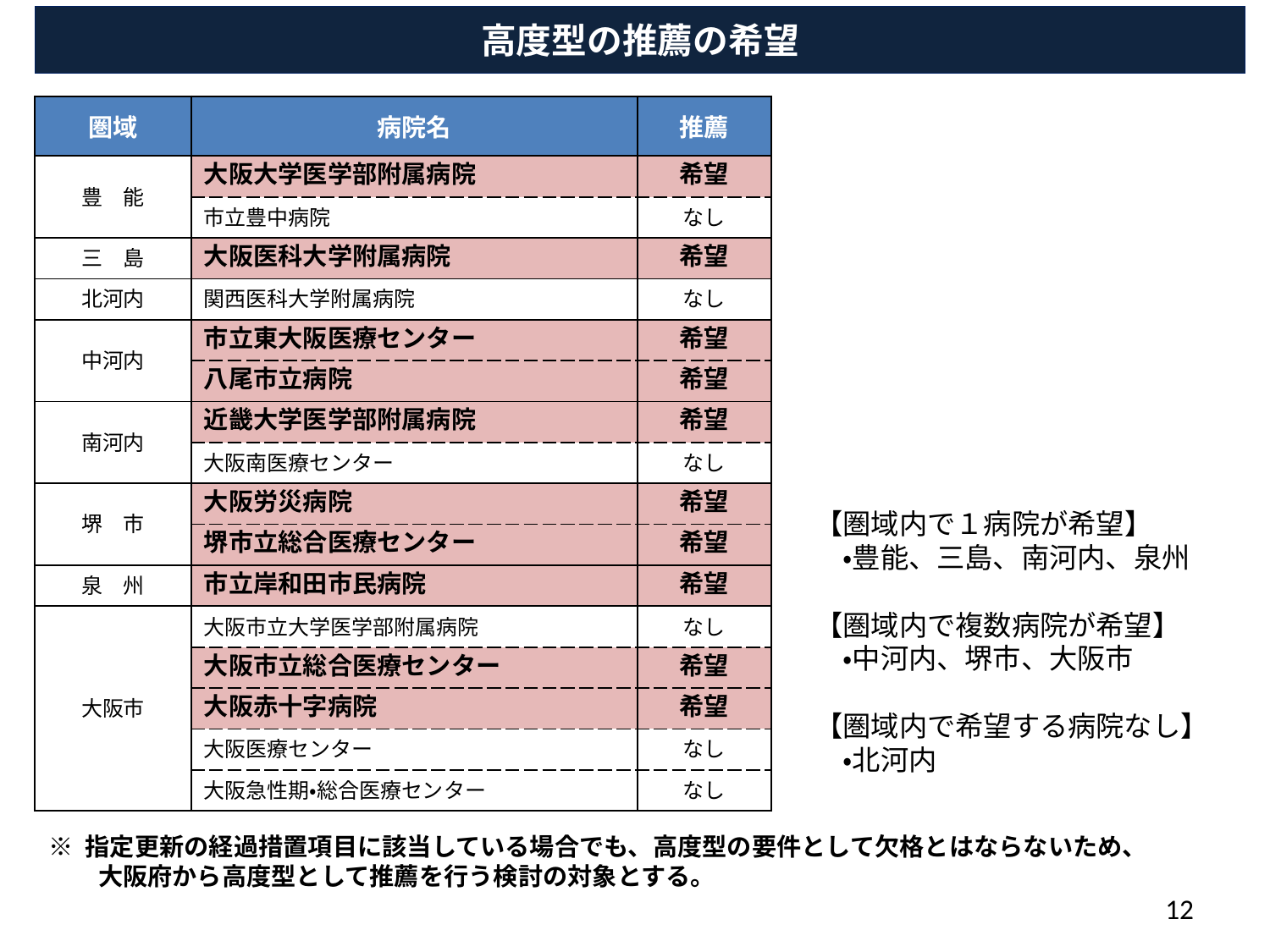

高度型の推薦の希望
| 圏域 | 病院名 | 推薦 |
| --- | --- | --- |
| 豊　能 | 大阪大学医学部附属病院 | 希望 |
|  | 市立豊中病院 | なし |
| 三　島 | 大阪医科大学附属病院 | 希望 |
| 北河内 | 関西医科大学附属病院 | なし |
| 中河内 | 市立東大阪医療センター | 希望 |
|  | 八尾市立病院 | 希望 |
| 南河内 | 近畿大学医学部附属病院 | 希望 |
|  | 大阪南医療センター | なし |
| 堺　市 | 大阪労災病院 | 希望 |
|  | 堺市立総合医療センター | 希望 |
| 泉　州 | 市立岸和田市民病院 | 希望 |
| 大阪市 | 大阪市立大学医学部附属病院 | なし |
|  | 大阪市立総合医療センター | 希望 |
|  | 大阪赤十字病院 | 希望 |
|  | 大阪医療センター | なし |
|  | 大阪急性期・総合医療センター | なし |
【圏域内で１病院が希望】
　・豊能、三島、南河内、泉州

【圏域内で複数病院が希望】
　・中河内、堺市、大阪市

【圏域内で希望する病院なし】
　・北河内
※ 指定更新の経過措置項目に該当している場合でも、高度型の要件として欠格とはならないため、
　　大阪府から高度型として推薦を行う検討の対象とする。
12